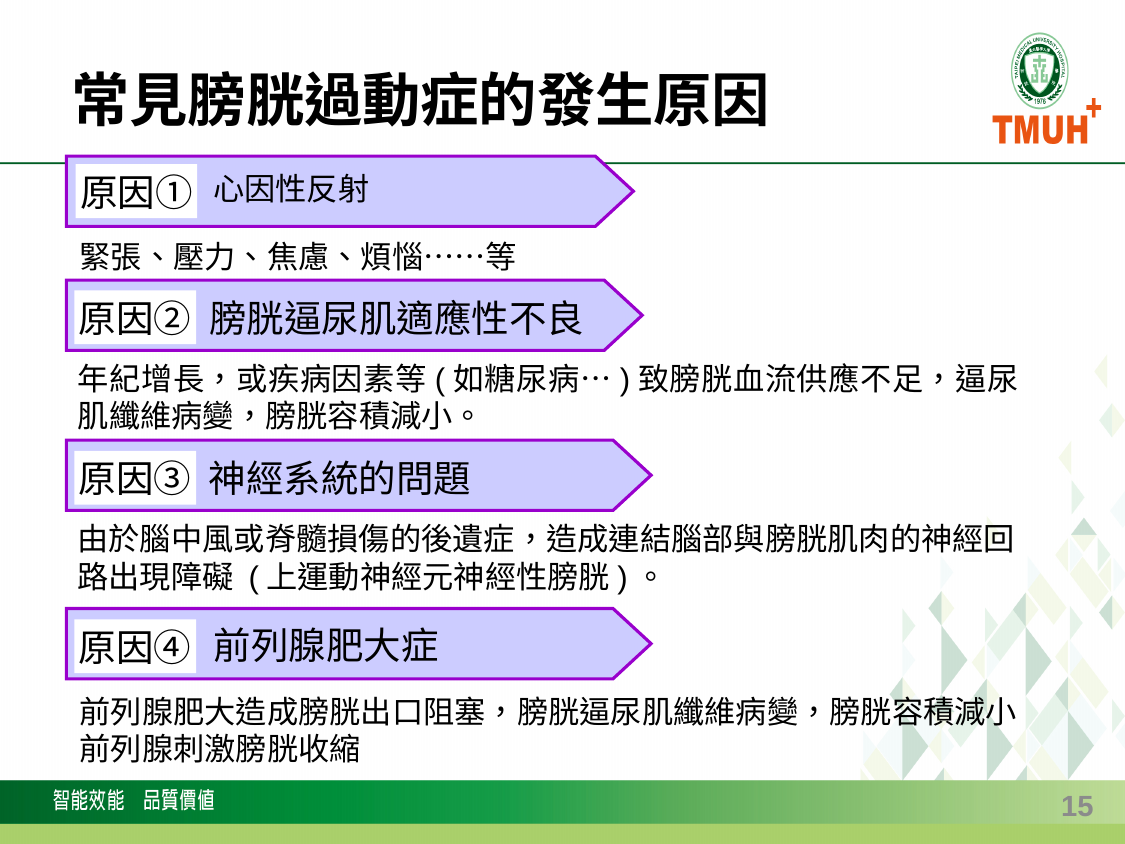

# 常見膀胱過動症的發生原因

原因①
心因性反射
緊張、壓力、焦慮、煩惱……等

原因②
膀胱逼尿肌適應性不良
年紀增長，或疾病因素等(如糖尿病…)致膀胱血流供應不足，逼尿肌纖維病變，膀胱容積減小。

原因③
神經系統的問題
由於腦中風或脊髓損傷的後遺症，造成連結腦部與膀胱肌肉的神經回路出現障礙 (上運動神經元神經性膀胱)。

前列腺肥大症
原因④
前列腺肥大造成膀胱出口阻塞，膀胱逼尿肌纖維病變，膀胱容積減小
前列腺刺激膀胱收縮
15